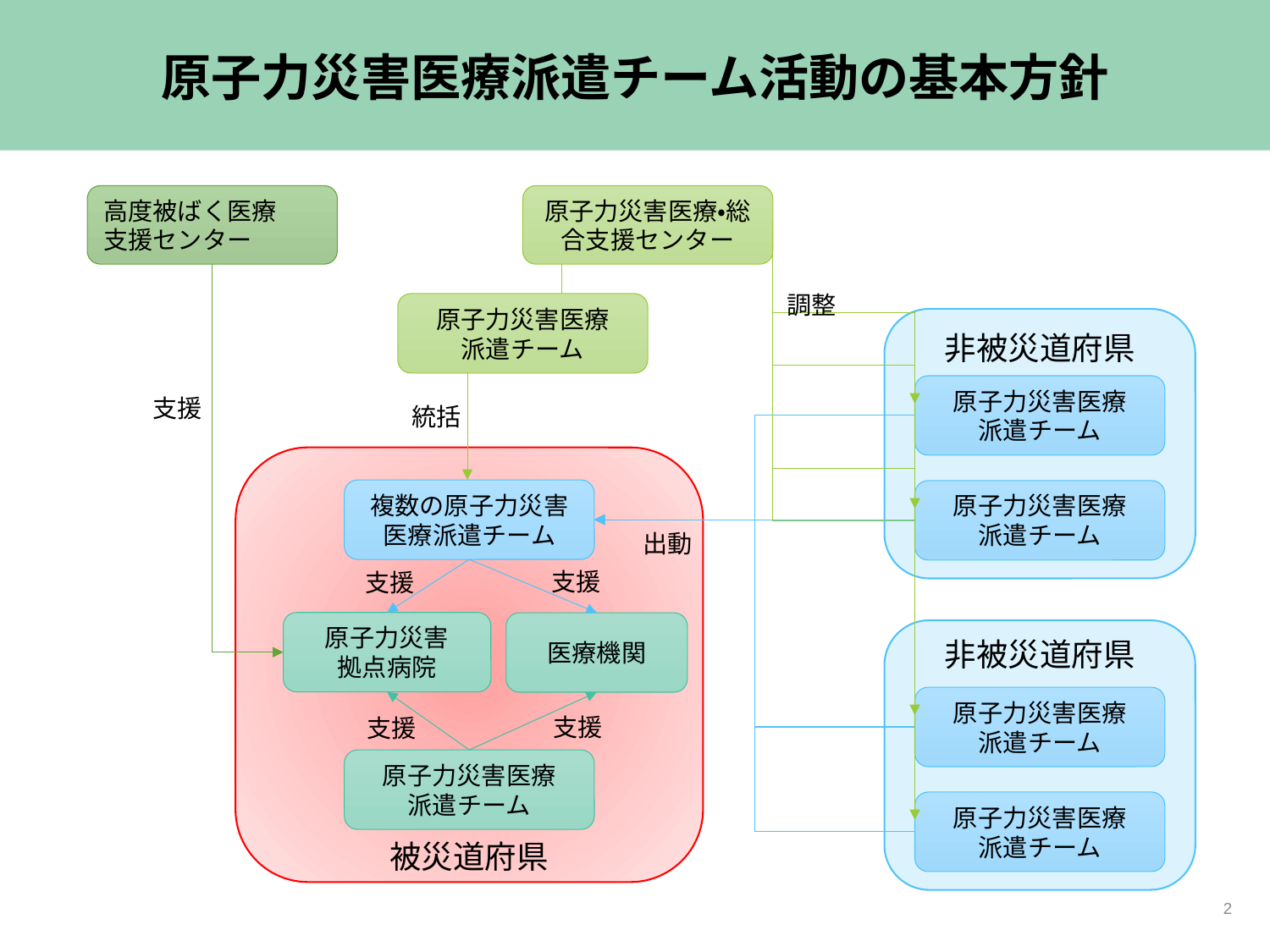

# 原子力災害医療派遣チーム活動の基本方針
高度被ばく医療
支援センター
原子力災害医療・総合支援センター
調整
原子力災害医療
派遣チーム

非被災道府県
原子力災害医療
派遣チーム
支援
統括

複数の原子力災害医療派遣チーム
原子力災害医療
派遣チーム
出動
支援
支援
原子力災害
拠点病院
医療機関

非被災道府県
原子力災害医療
派遣チーム
支援
支援
原子力災害医療
派遣チーム
原子力災害医療
派遣チーム
被災道府県
2